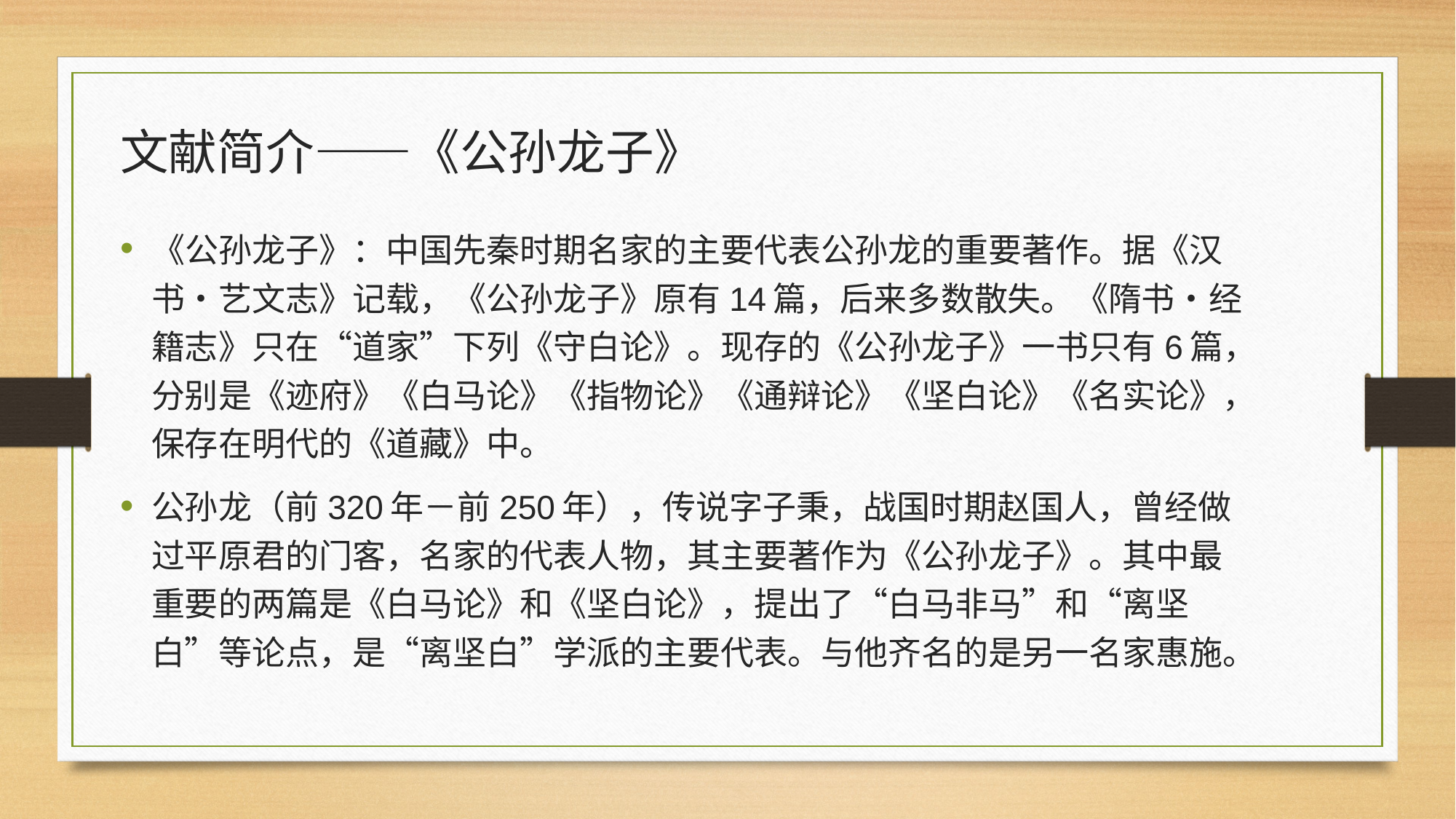

文献简介——《公孙龙子》
《公孙龙子》：中国先秦时期名家的主要代表公孙龙的重要著作。据《汉书•艺文志》记载，《公孙龙子》原有14篇，后来多数散失。《隋书•经籍志》只在“道家”下列《守白论》。现存的《公孙龙子》一书只有6篇，分别是《迹府》《白马论》《指物论》《通辩论》《坚白论》《名实论》，保存在明代的《道藏》中。
公孙龙（前320年－前250年），传说字子秉，战国时期赵国人，曾经做过平原君的门客，名家的代表人物，其主要著作为《公孙龙子》。其中最重要的两篇是《白马论》和《坚白论》，提出了“白马非马”和“离坚白”等论点，是“离坚白”学派的主要代表。与他齐名的是另一名家惠施。